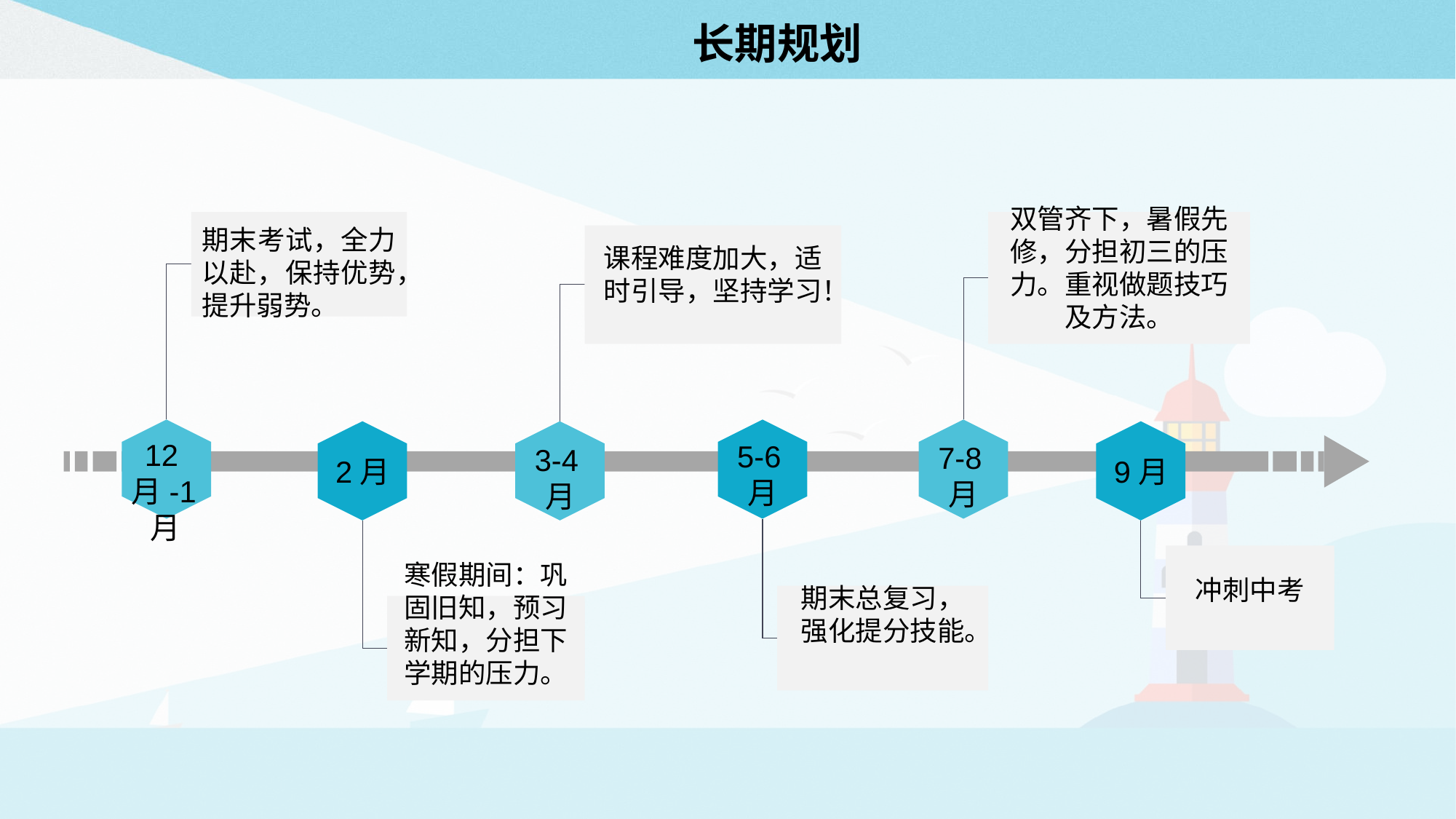

# 长期规划

双管齐下，暑假先修，分担初三的压力。重视做题技巧及方法。

期末考试，全力以赴，保持优势，提升弱势。

课程难度加大，适时引导，坚持学习！

12月-1月

7-8月

5-6月

2月

9月

3-4月

冲刺中考

期末总复习，强化提分技能。

寒假期间：巩固旧知，预习新知，分担下学期的压力。